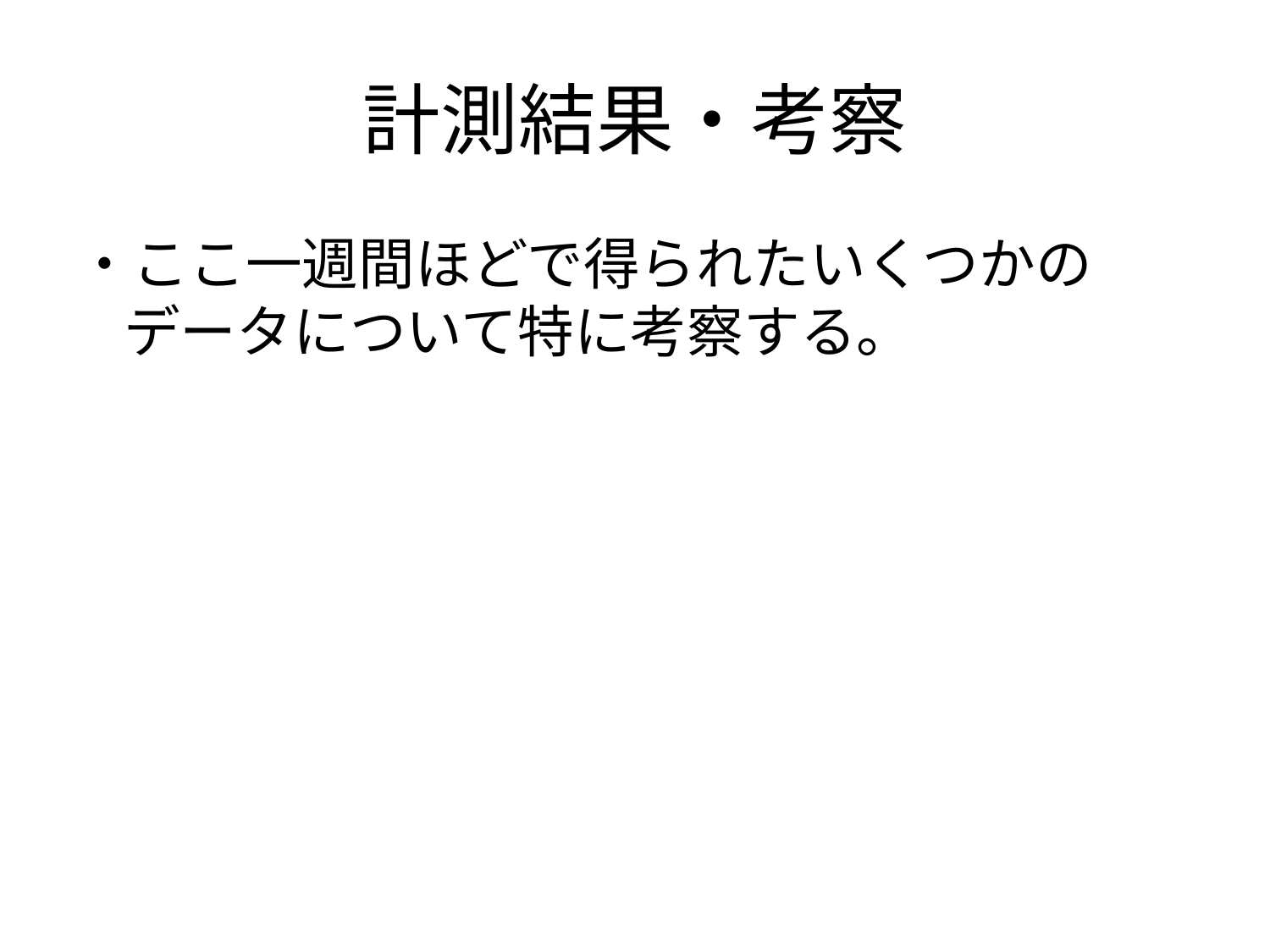

# 計測結果・考察
・ここ一週間ほどで得られたいくつかのデータについて特に考察する。